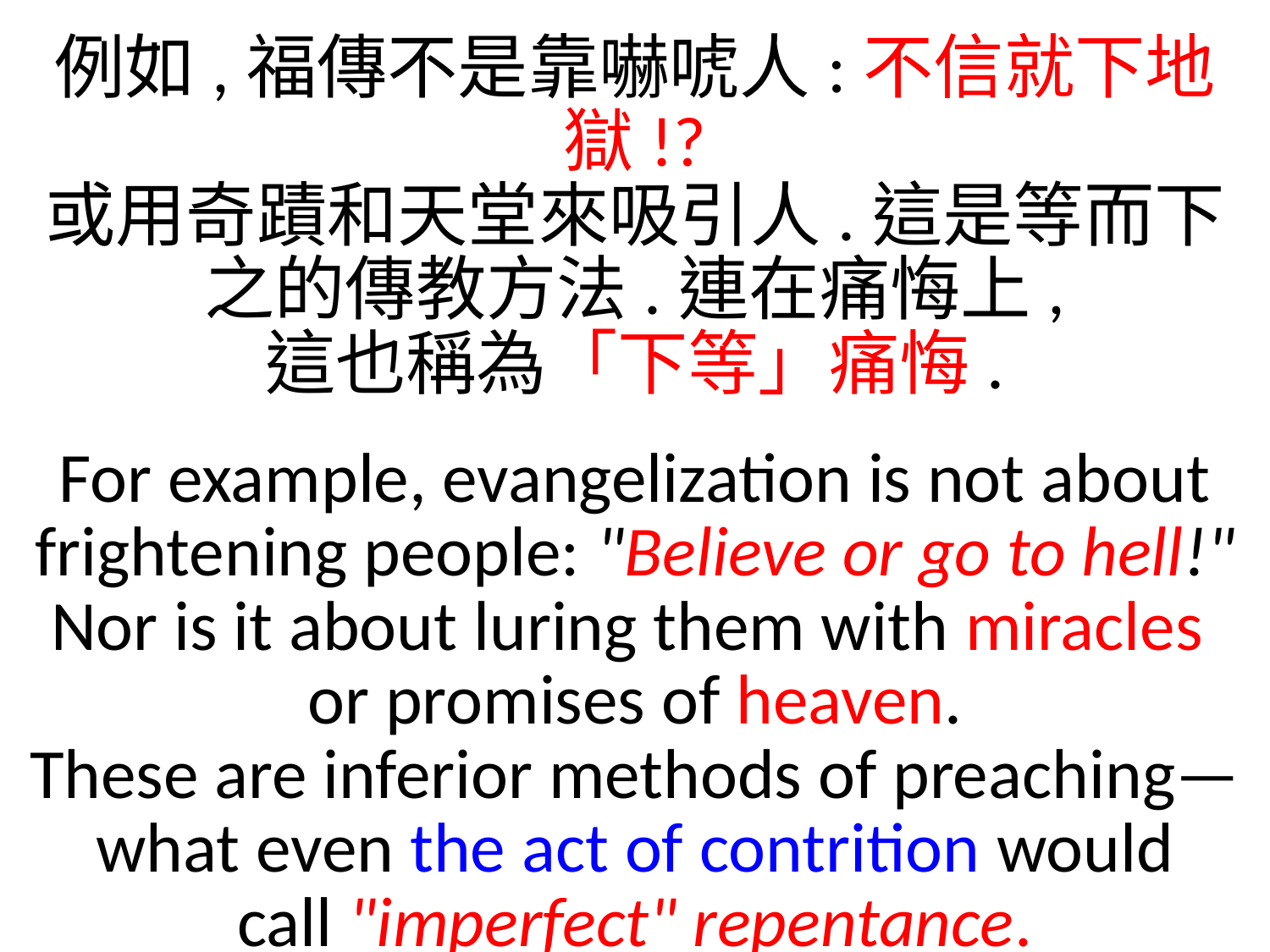

例如,福傳不是靠嚇唬人:不信就下地獄!?
或用奇蹟和天堂來吸引人.這是等而下之的傳教方法.連在痛悔上,
這也稱為「下等」痛悔.
For example, evangelization is not about frightening people: "Believe or go to hell!"
Nor is it about luring them with miracles
or promises of heaven.
These are inferior methods of preaching—
what even the act of contrition would call "imperfect" repentance.